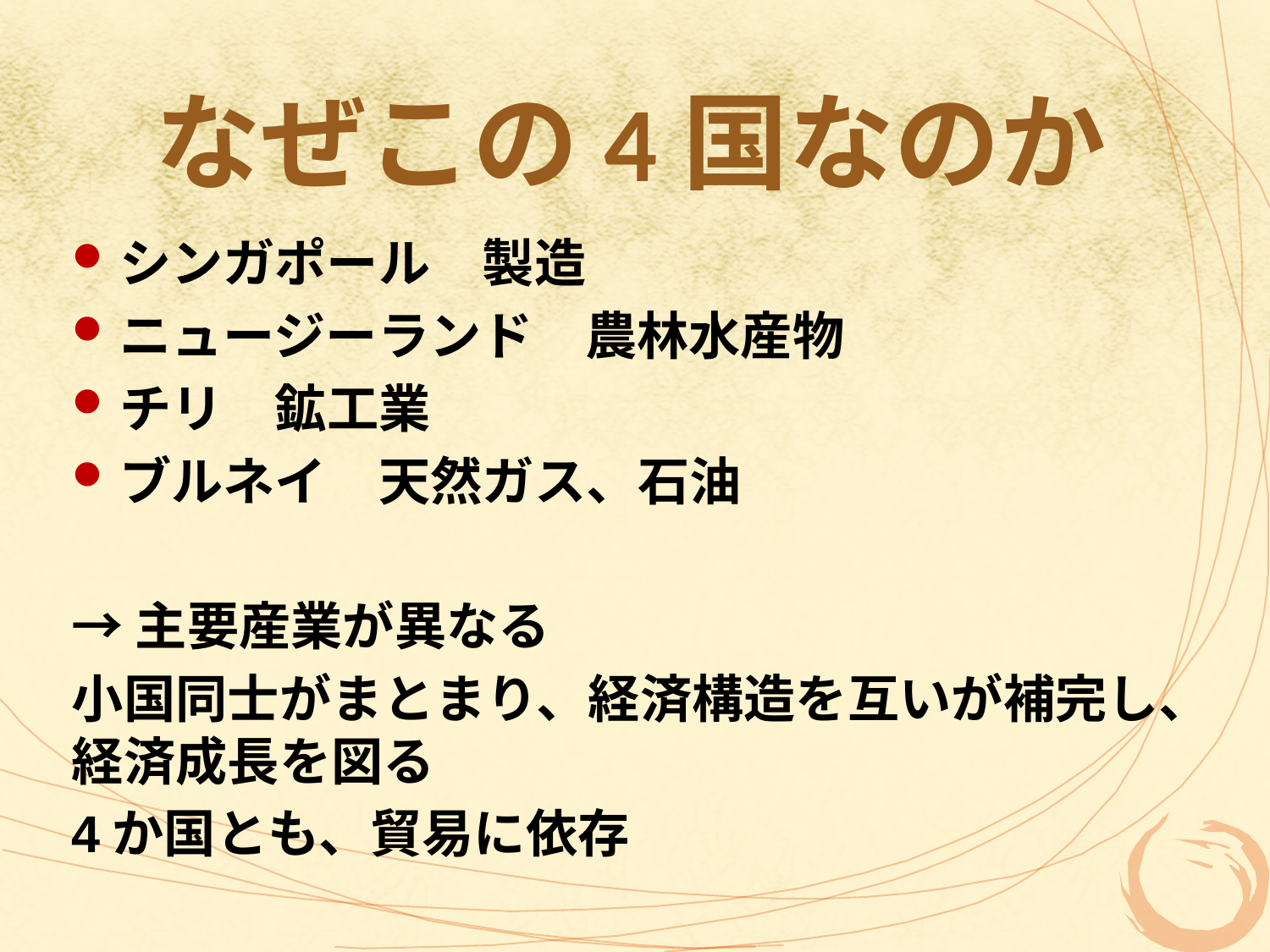

# なぜこの4国なのか
シンガポール　製造
ニュージーランド　農林水産物
チリ　鉱工業
ブルネイ　天然ガス、石油

→主要産業が異なる
小国同士がまとまり、経済構造を互いが補完し、経済成長を図る
4か国とも、貿易に依存